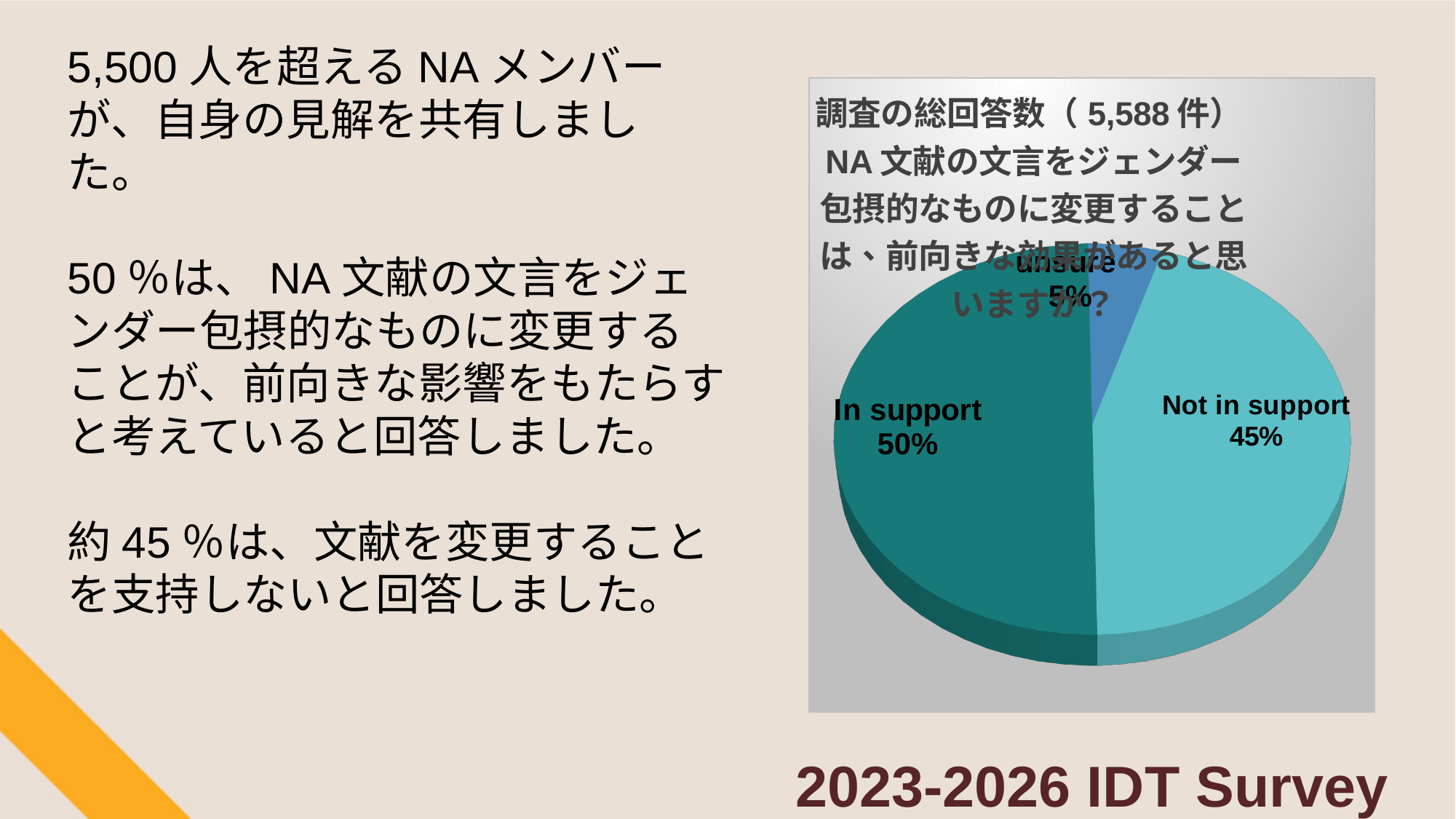

5,500人を超えるNAメンバーが、自身の見解を共有しました。

50％は、NA文献の文言をジェンダー包摂的なものに変更することが、前向きな影響をもたらすと考えていると回答しました。

約45％は、文献を変更することを支持しないと回答しました。

[unsupported chart]

2023-2026 IDT Survey